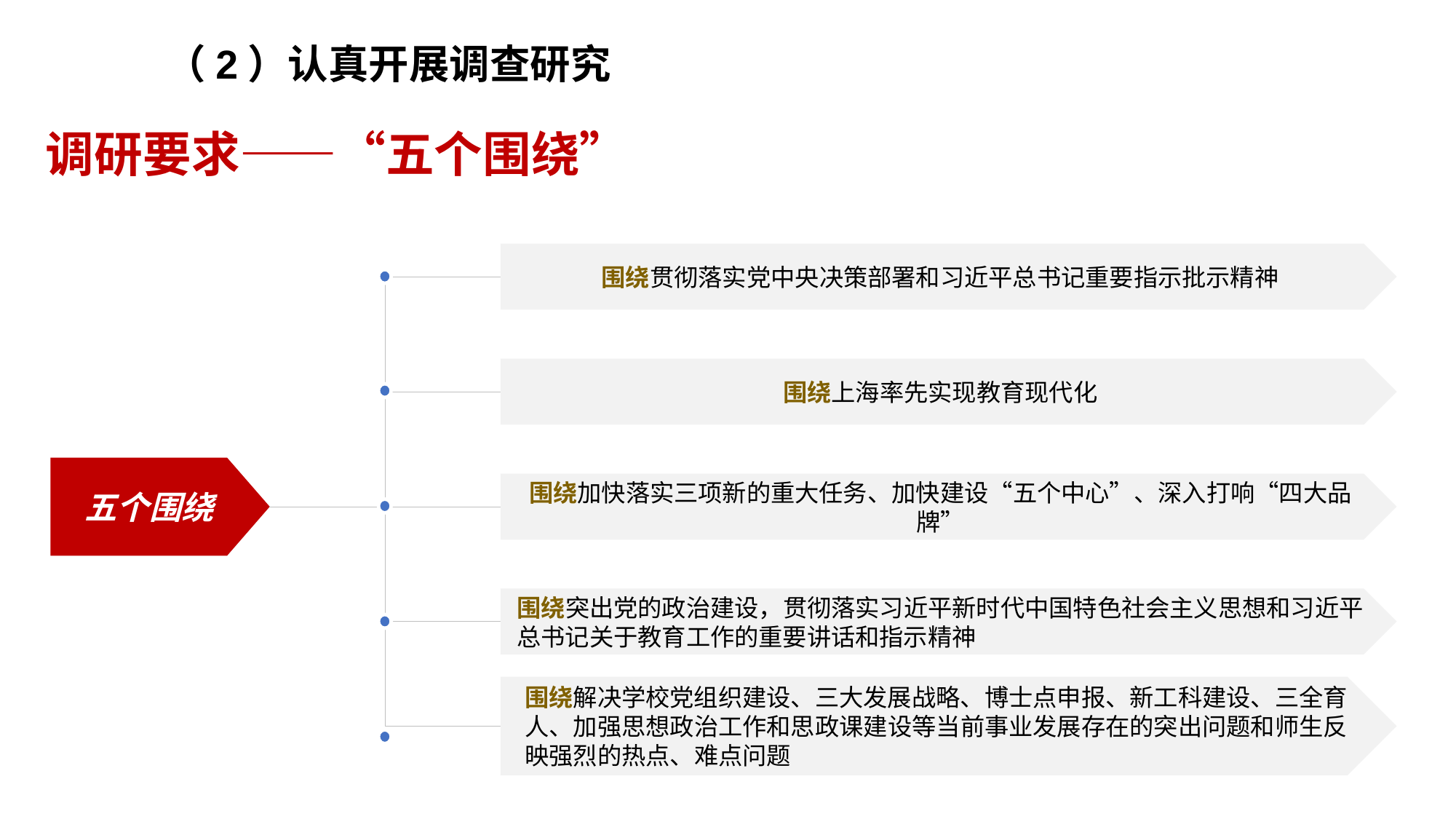

（2）认真开展调查研究
调研要求——“五个围绕”
围绕贯彻落实党中央决策部署和习近平总书记重要指示批示精神

围绕上海率先实现教育现代化

围绕加快落实三项新的重大任务、加快建设“五个中心”、深入打响“四大品牌”

围绕突出党的政治建设，贯彻落实习近平新时代中国特色社会主义思想和习近平总书记关于教育工作的重要讲话和指示精神

围绕解决学校党组织建设、三大发展战略、博士点申报、新工科建设、三全育人、加强思想政治工作和思政课建设等当前事业发展存在的突出问题和师生反映强烈的热点、难点问题

五个围绕